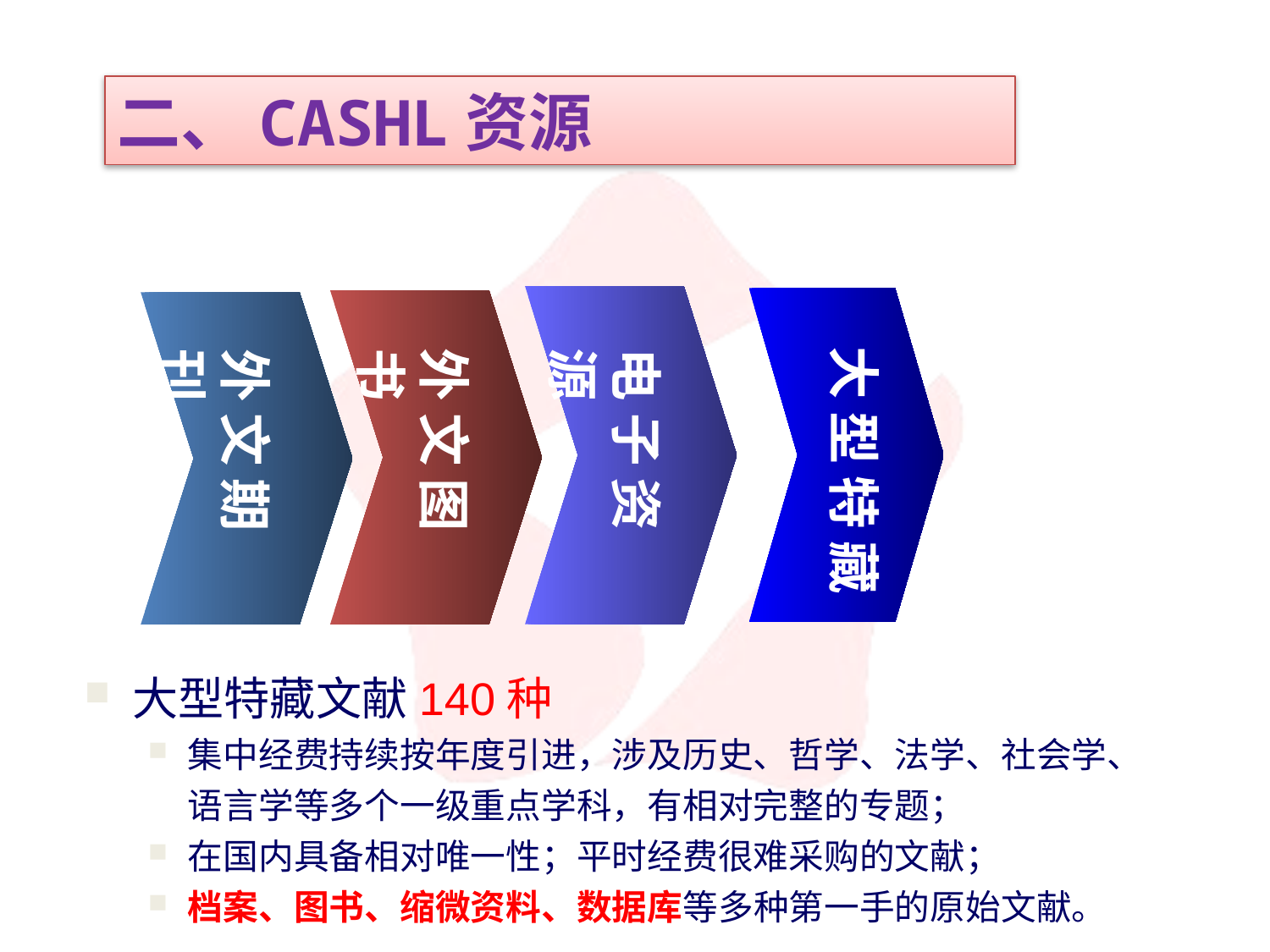

二、CASHL资源

电 子 资 源

大 型 特 藏

外 文 图 书

外 文 期 刊
大型特藏文献140种
集中经费持续按年度引进，涉及历史、哲学、法学、社会学、语言学等多个一级重点学科，有相对完整的专题；
在国内具备相对唯一性；平时经费很难采购的文献；
档案、图书、缩微资料、数据库等多种第一手的原始文献。